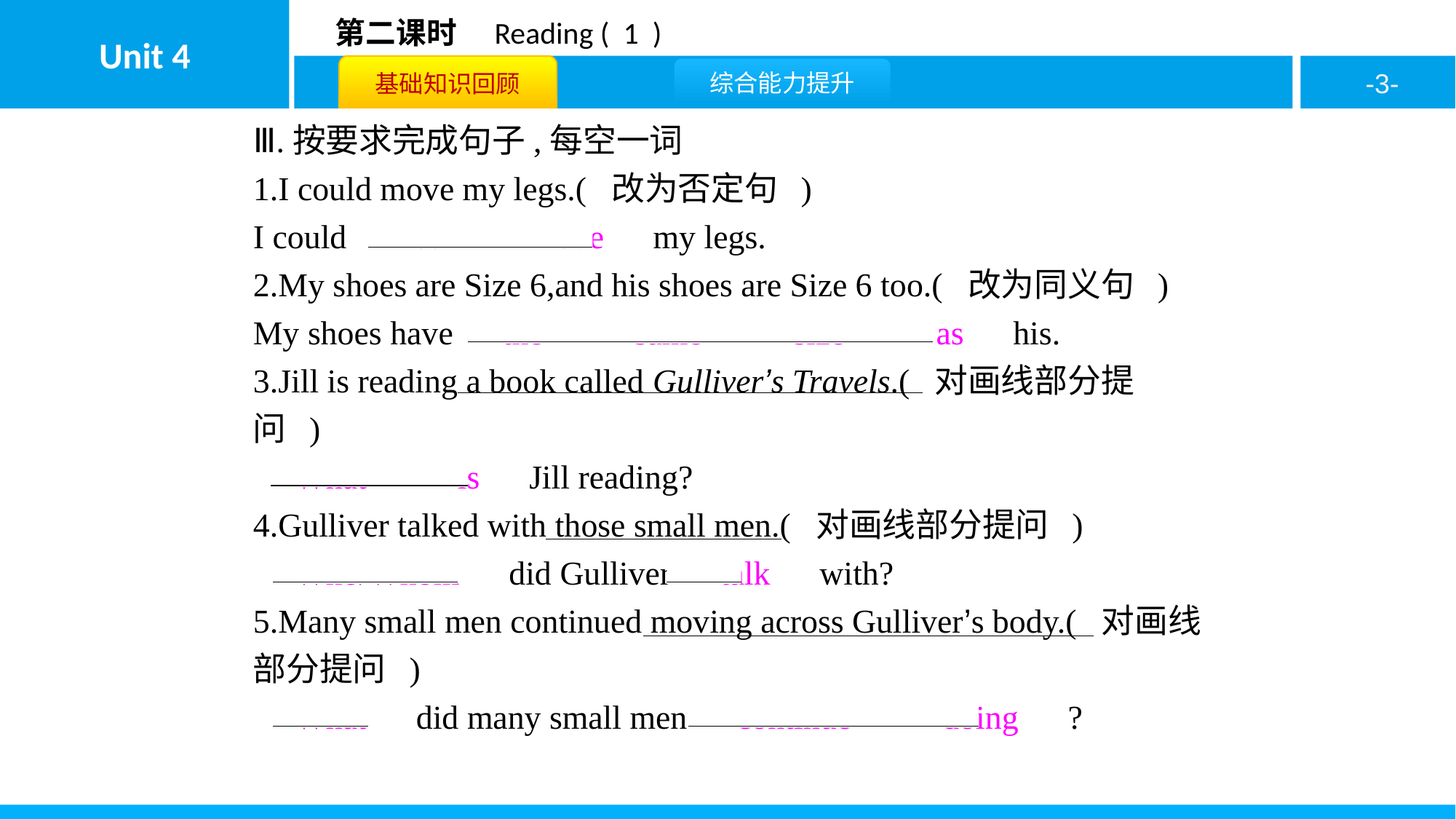

Ⅲ.按要求完成句子,每空一词
1.I could move my legs.(  改为否定句  )
I could　not　 　move　my legs.
2.My shoes are Size 6,and his shoes are Size 6 too.(  改为同义句  )
My shoes have　the　 　same　 　size　 　as　his.
3.Jill is reading a book called Gulliver’s Travels.(  对画线部分提问  )
　What　 　is　Jill reading?
4.Gulliver talked with those small men.(  对画线部分提问  )
　Who/Whom　did Gulliver　talk　with?
5.Many small men continued moving across Gulliver’s body.(  对画线部分提问  )
　What　did many small men　continue　 　doing　?